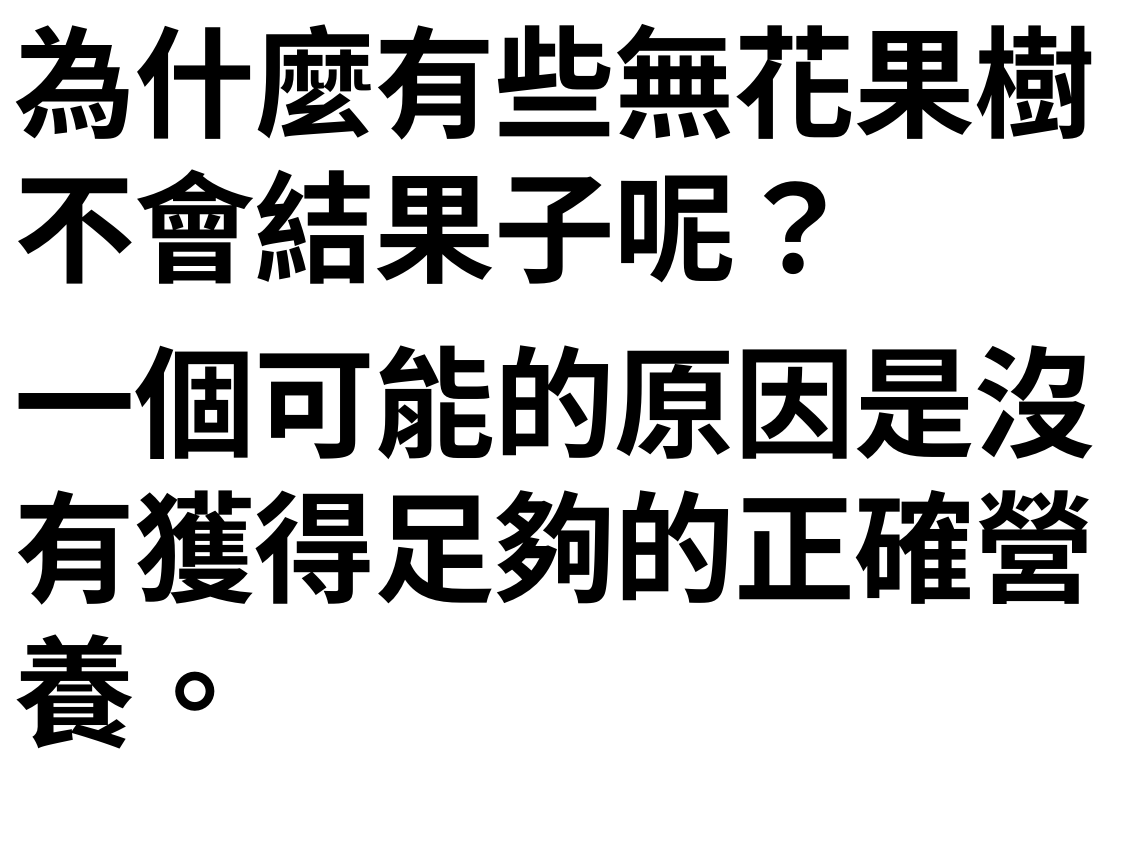

為什麼有些無花果樹不會結果子呢？

一個可能的原因是沒有獲得足夠的正確營養。